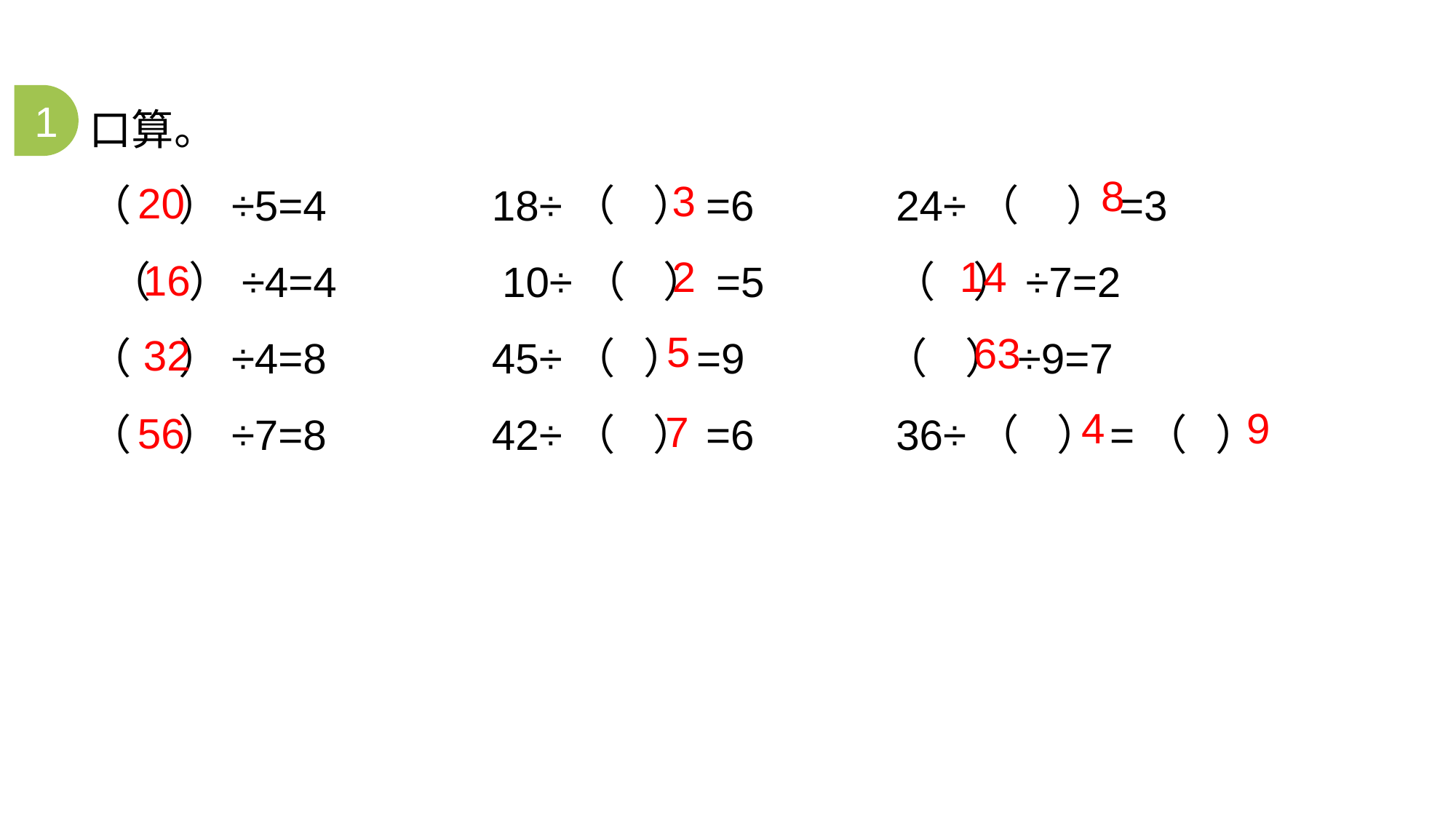

口算。
（     ）÷5=4              18÷（    ）=6            24÷（     ）=3
 （    ）÷4=4              10÷（    ）=5          （    ）÷7=2
（     ）÷4=8              45÷（   ）=9           （    ）÷9=7
（     ）÷7=8              42÷（    ）=6            36÷（    ）=（   ）
1
8
3
20
2
14
16
5
63
32
4
9
7
56